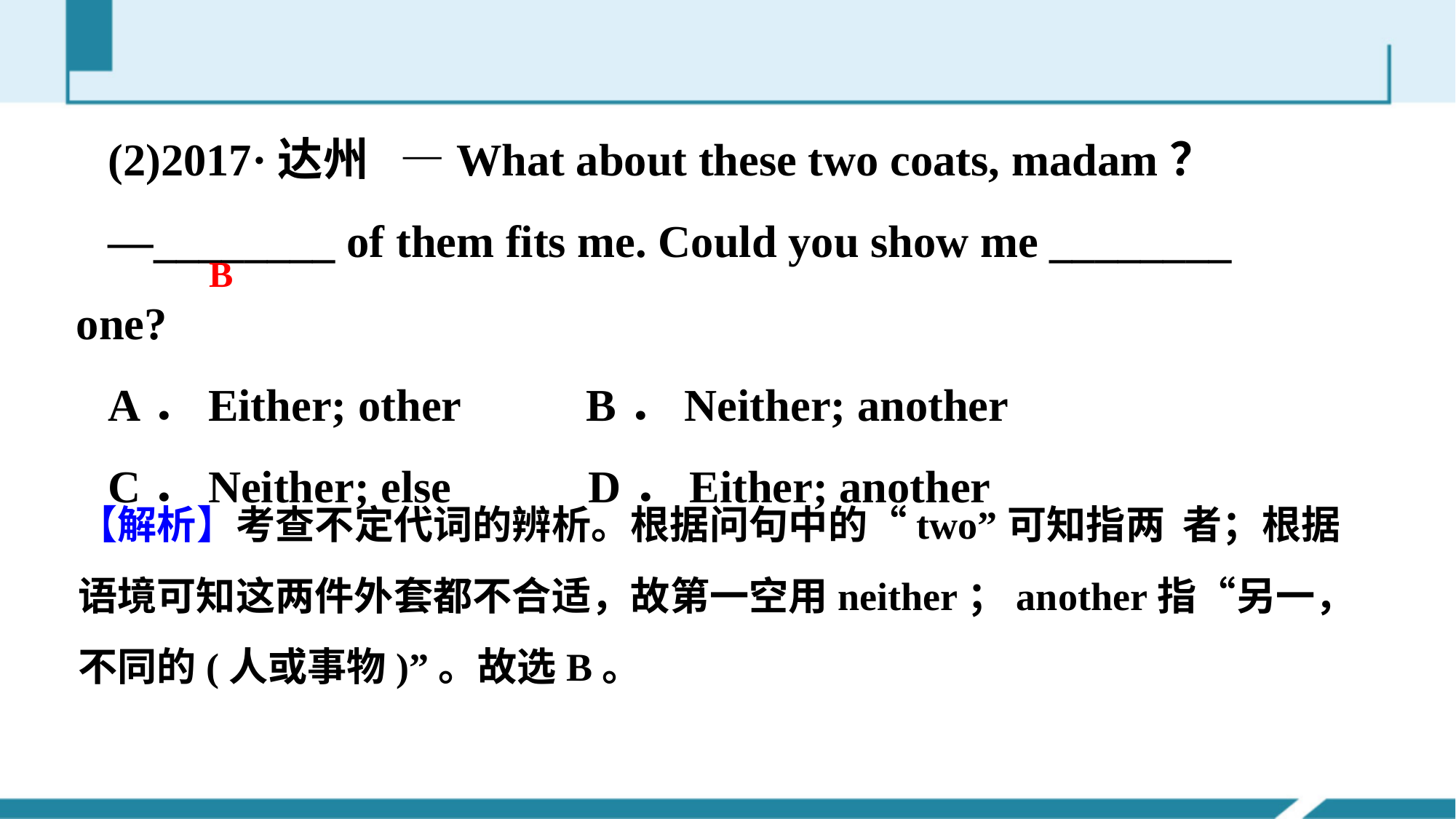

(2)2017·达州   —What about these two coats, madam？
—________ of them fits me. Could you show me ________ one?
A．Either; other           B．Neither; another
C．Neither; else            D．Either; another
B
【解析】考查不定代词的辨析。根据问句中的“two”可知指两  者；根据语境可知这两件外套都不合适，故第一空用neither；another指“另一，不同的(人或事物)”。故选B。